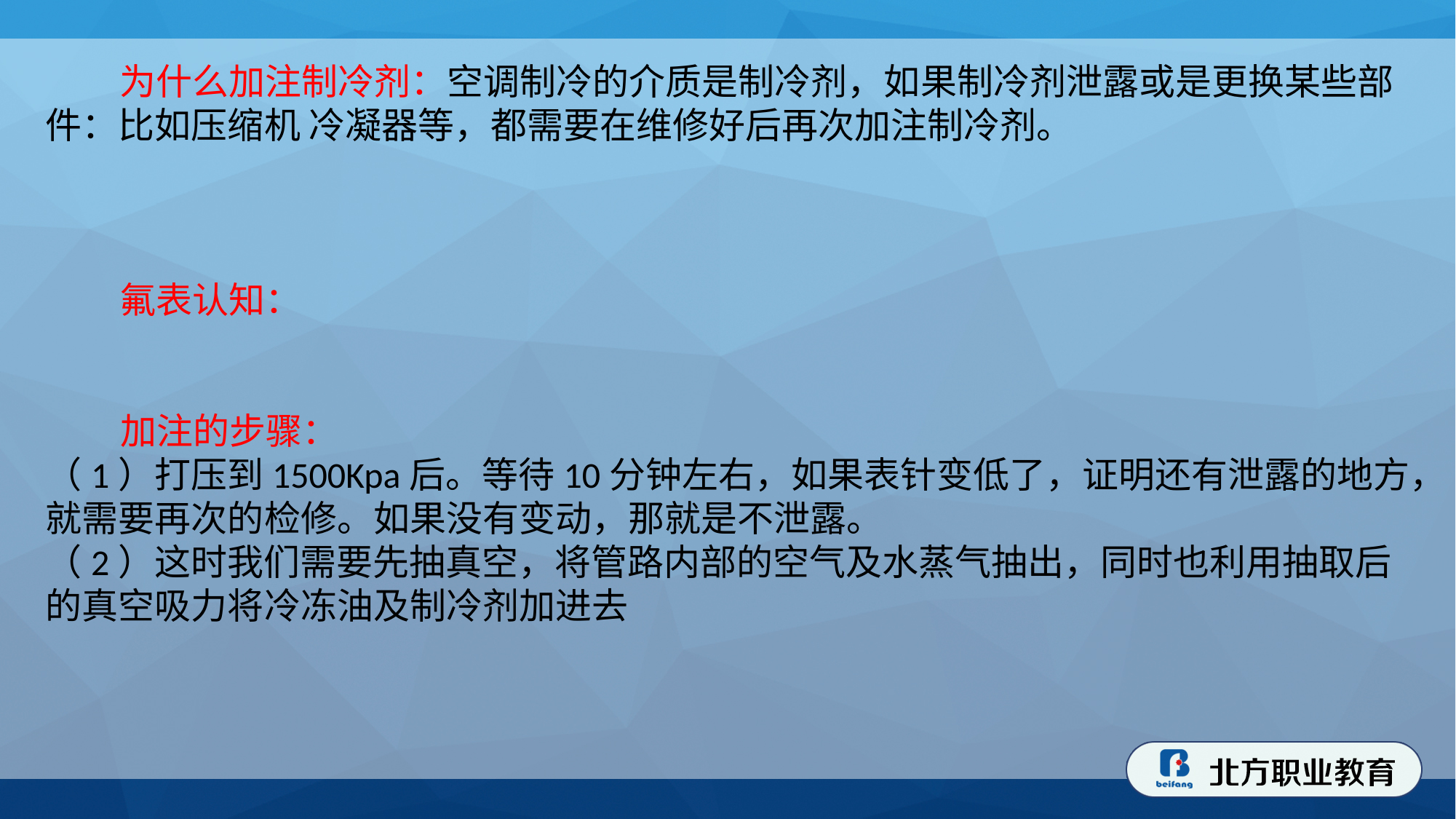

为什么加注制冷剂：空调制冷的介质是制冷剂，如果制冷剂泄露或是更换某些部件：比如压缩机 冷凝器等，都需要在维修好后再次加注制冷剂。

        氟表认知：

        加注的步骤：
（1）打压到1500Kpa后。等待10分钟左右，如果表针变低了，证明还有泄露的地方，就需要再次的检修。如果没有变动，那就是不泄露。
（2）这时我们需要先抽真空，将管路内部的空气及水蒸气抽出，同时也利用抽取后的真空吸力将冷冻油及制冷剂加进去